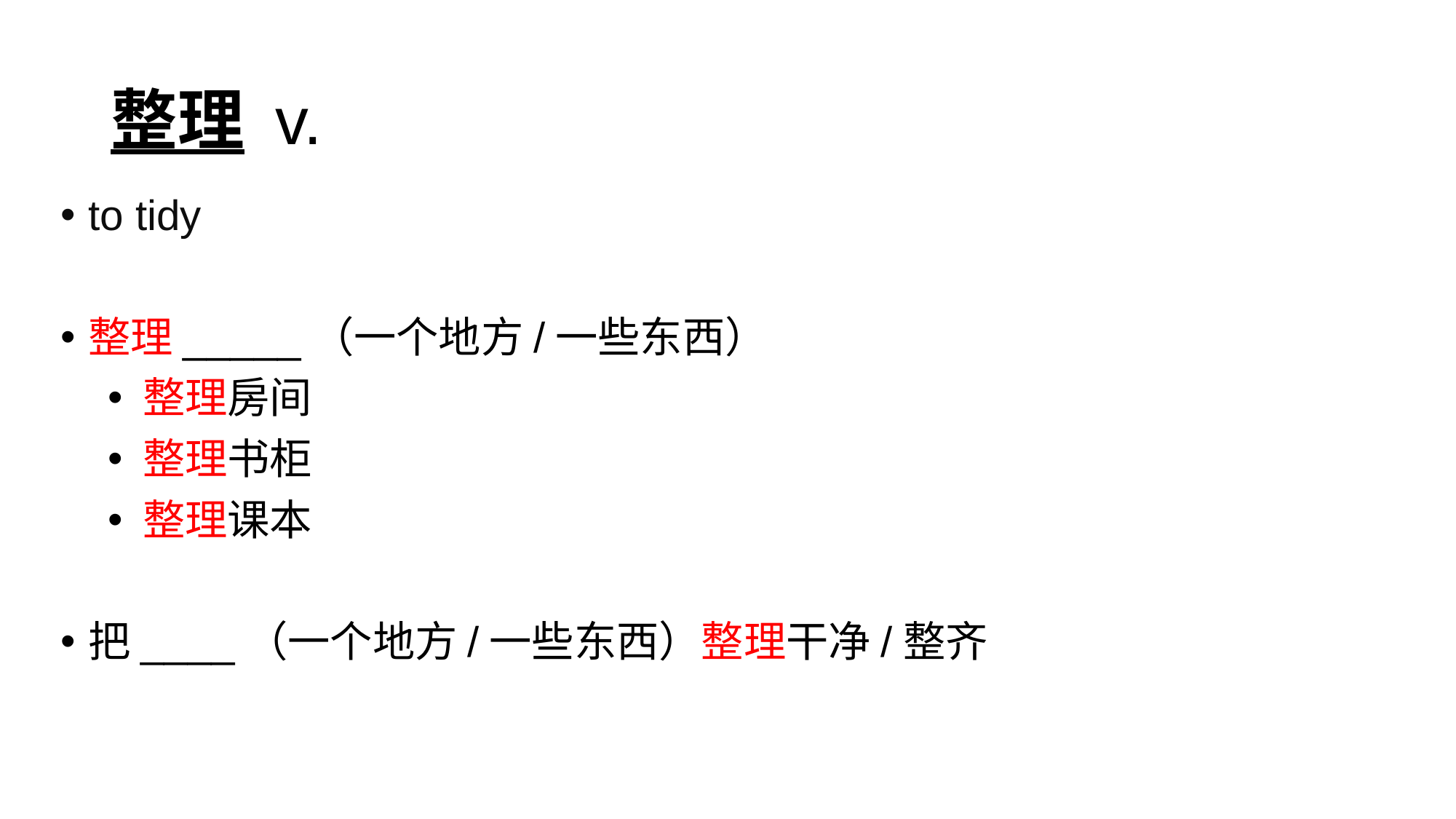

# 整理 v.
to tidy

整理_____（一个地方/一些东西）
整理房间
整理书柜
整理课本

把____（一个地方/一些东西）整理干净/整齐